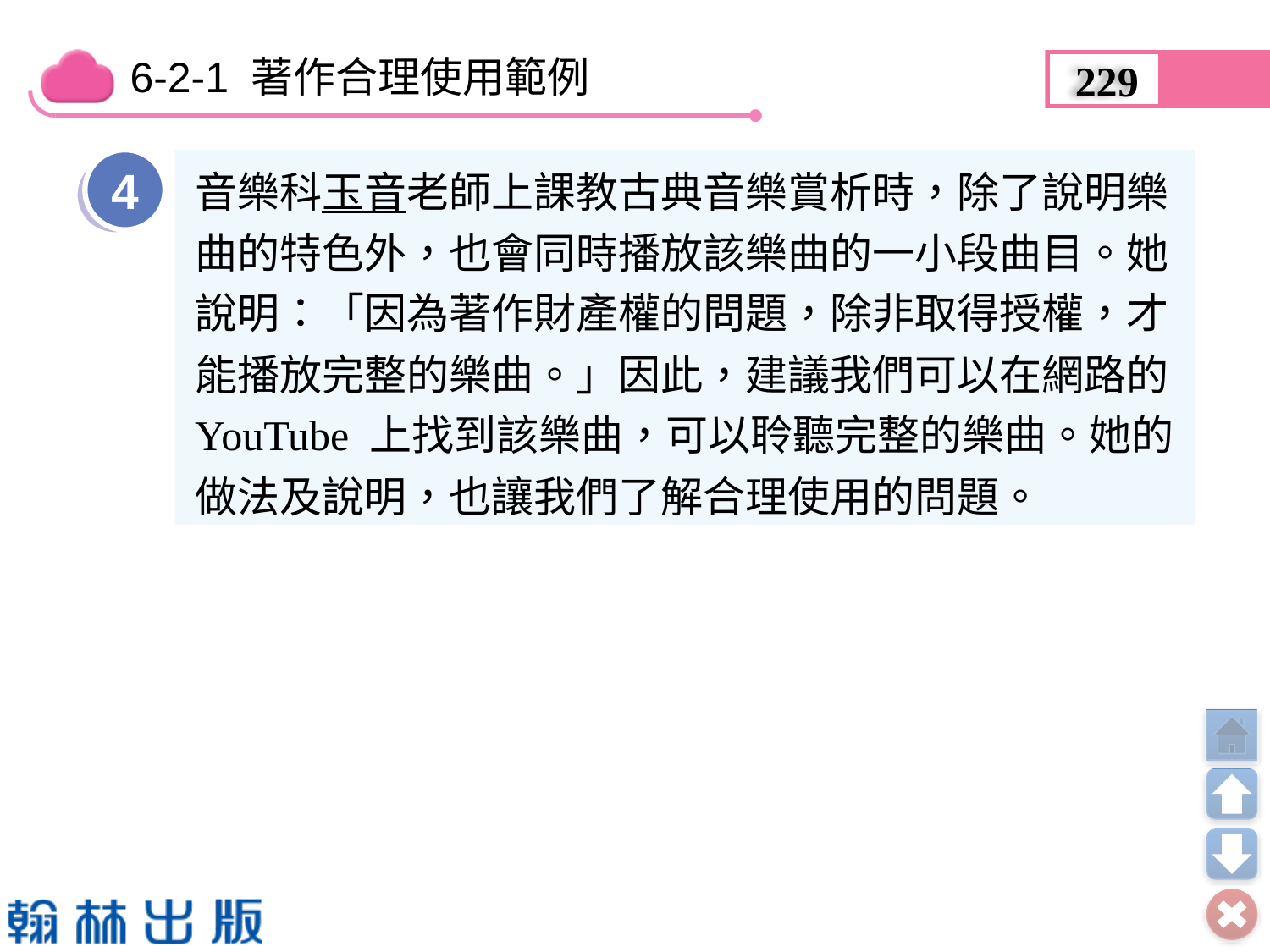

229
4

音樂科玉音老師上課教古典音樂賞析時，除了說明樂曲的特色外，也會同時播放該樂曲的一小段曲目。她說明：「因為著作財產權的問題，除非取得授權，才能播放完整的樂曲。」因此，建議我們可以在網路的 YouTube 上找到該樂曲，可以聆聽完整的樂曲。她的做法及說明，也讓我們了解合理使用的問題。